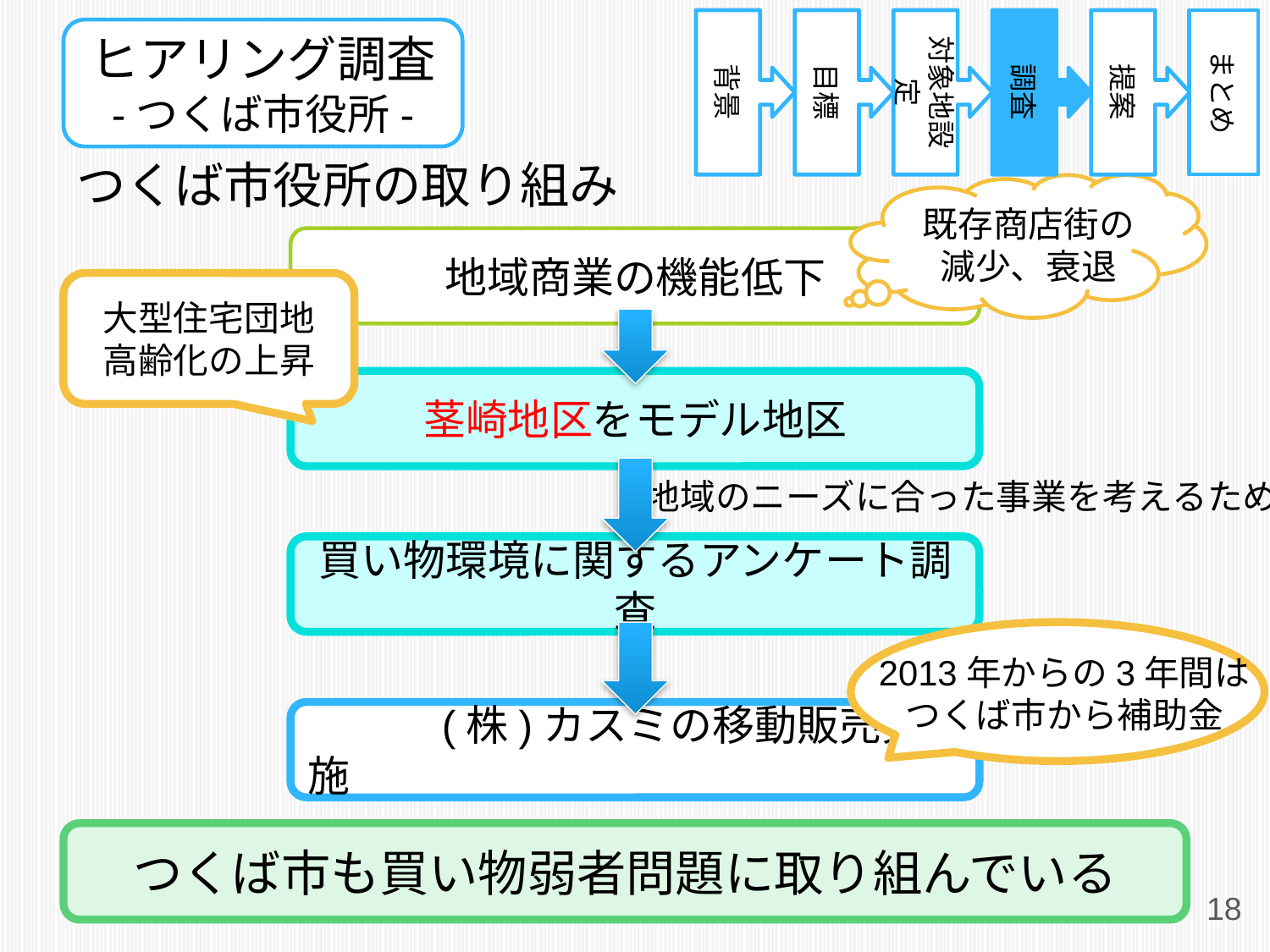

#
背景
目標
対象地設定
調査
提案
まとめ
ヒアリング調査
-つくば市役所-
つくば市役所の取り組み

既存商店街の
減少、衰退
地域商業の機能低下
大型住宅団地
高齢化の上昇

茎崎地区をモデル地区

地域のニーズに合った事業を考えるため
買い物環境に関するアンケート調査

2013年からの3年間は
つくば市から補助金
　　　 (株)カスミの移動販売実施
つくば市も買い物弱者問題に取り組んでいる
18